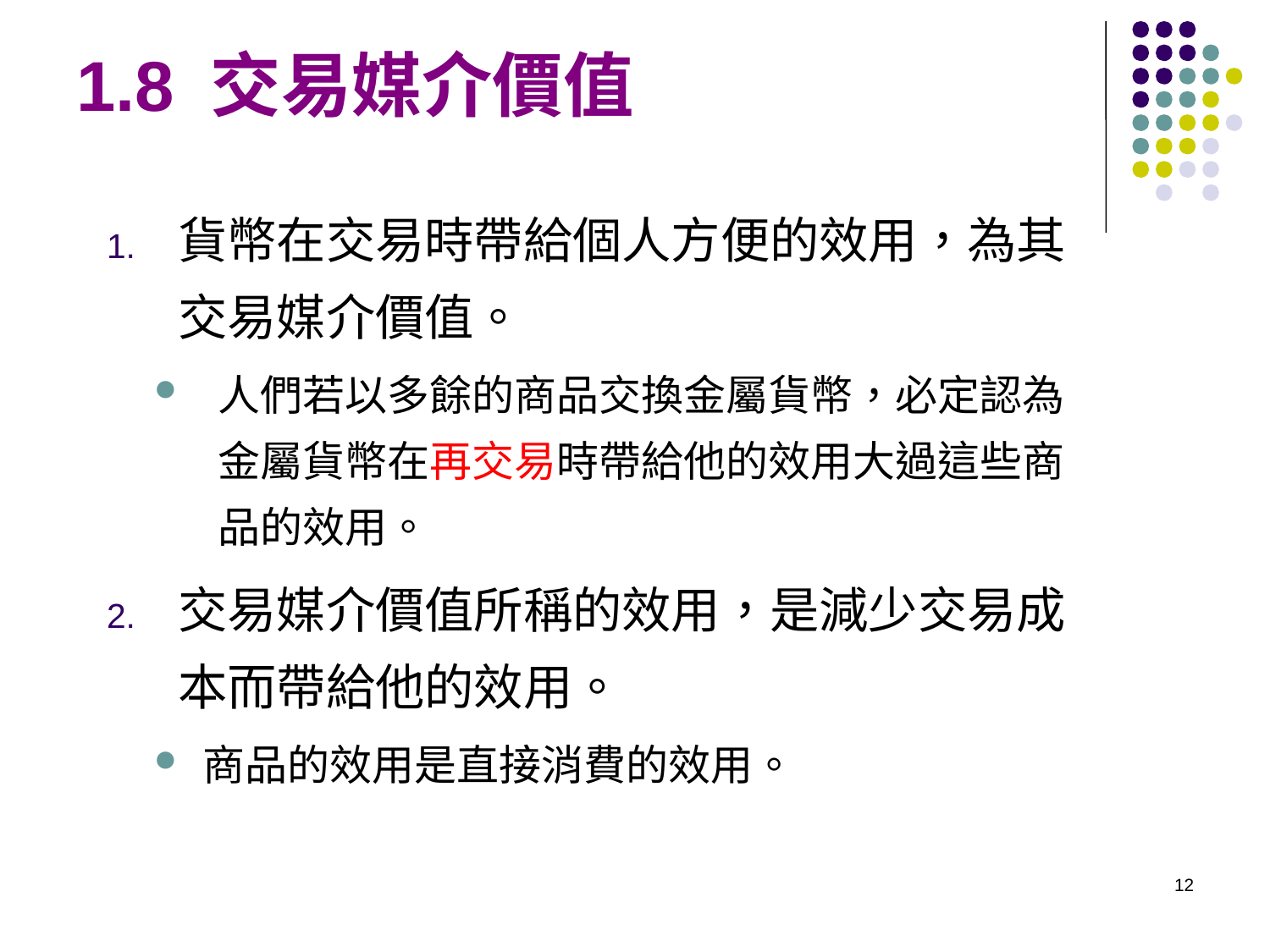

# 1.8 交易媒介價值
貨幣在交易時帶給個人方便的效用，為其交易媒介價值。
人們若以多餘的商品交換金屬貨幣，必定認為金屬貨幣在再交易時帶給他的效用大過這些商品的效用。
交易媒介價值所稱的效用，是減少交易成本而帶給他的效用。
商品的效用是直接消費的效用。
12